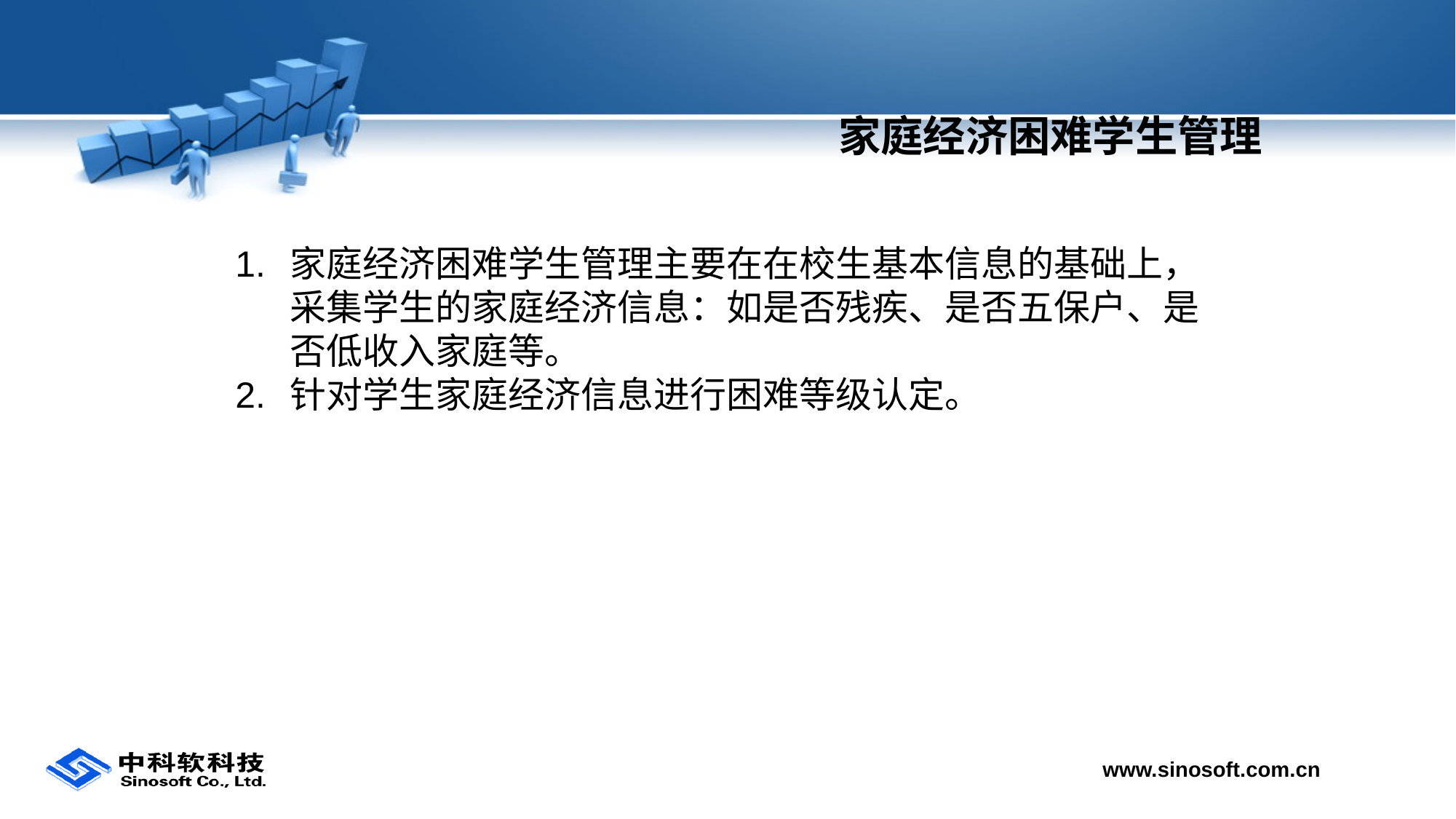

# 家庭经济困难学生管理

家庭经济困难学生管理主要在在校生基本信息的基础上，采集学生的家庭经济信息：如是否残疾、是否五保户、是否低收入家庭等。
针对学生家庭经济信息进行困难等级认定。